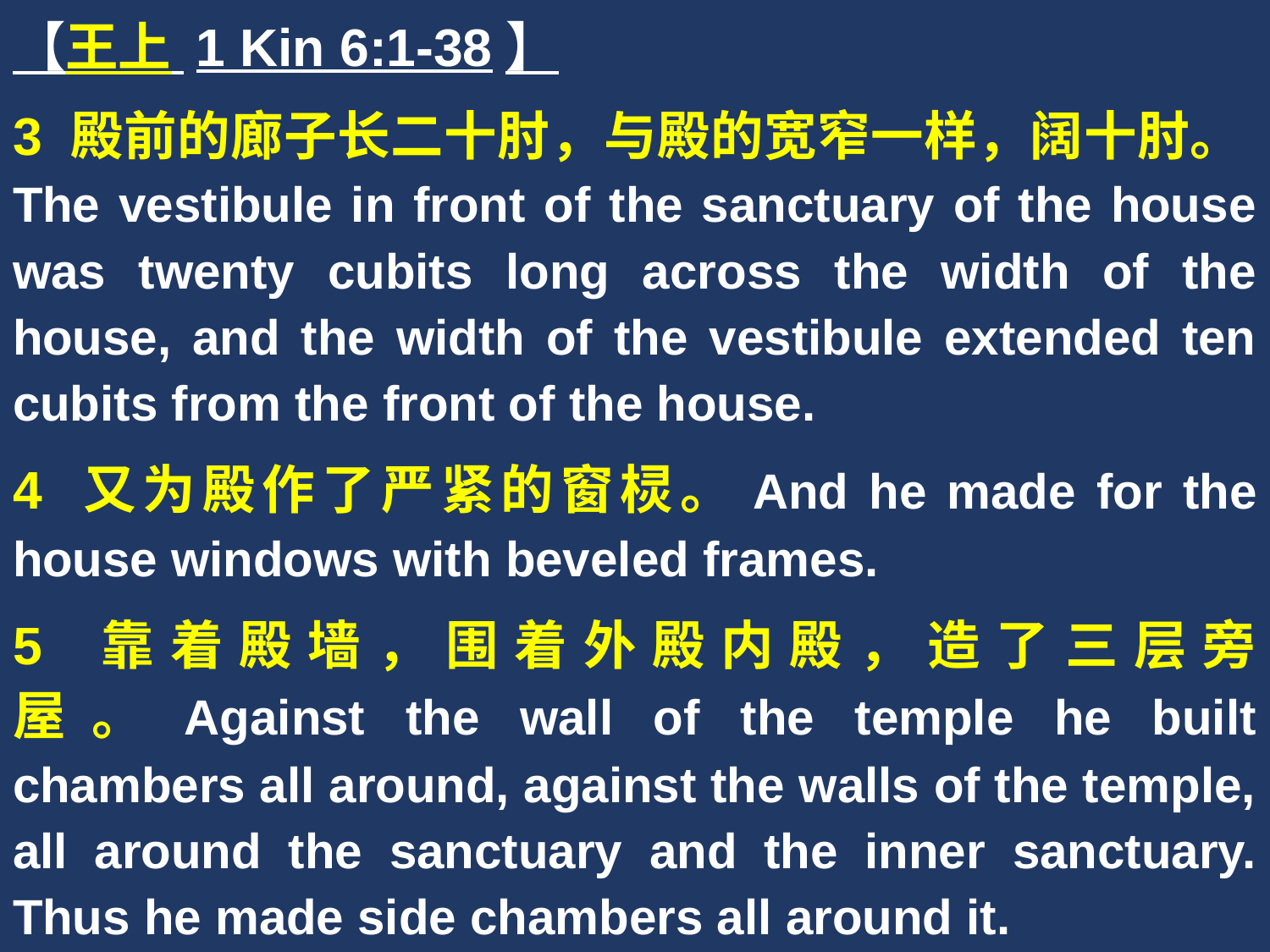

【王上 1 Kin 6:1-38】
3 殿前的廊子长二十肘，与殿的宽窄一样，阔十肘。The vestibule in front of the sanctuary of the house was twenty cubits long across the width of the house, and the width of the vestibule extended ten cubits from the front of the house.
4 又为殿作了严紧的窗棂。And he made for the house windows with beveled frames.
5 靠着殿墙，围着外殿内殿，造了三层旁屋。Against the wall of the temple he built chambers all around, against the walls of the temple, all around the sanctuary and the inner sanctuary. Thus he made side chambers all around it.